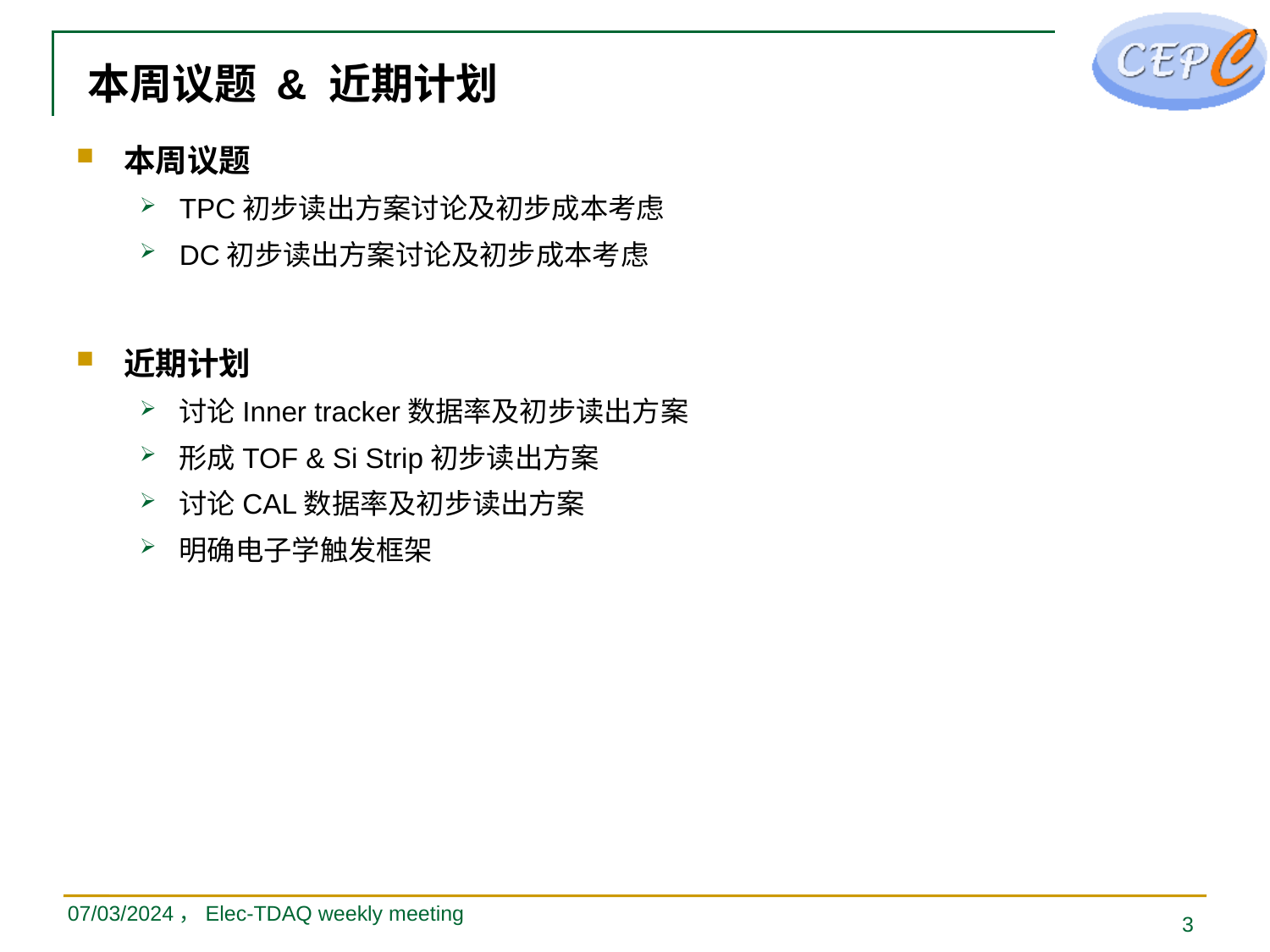

# 本周议题 & 近期计划
本周议题
TPC初步读出方案讨论及初步成本考虑
DC初步读出方案讨论及初步成本考虑

近期计划
讨论Inner tracker数据率及初步读出方案
形成TOF & Si Strip初步读出方案
讨论CAL数据率及初步读出方案
明确电子学触发框架

07/03/2024，Elec-TDAQ weekly meeting
3